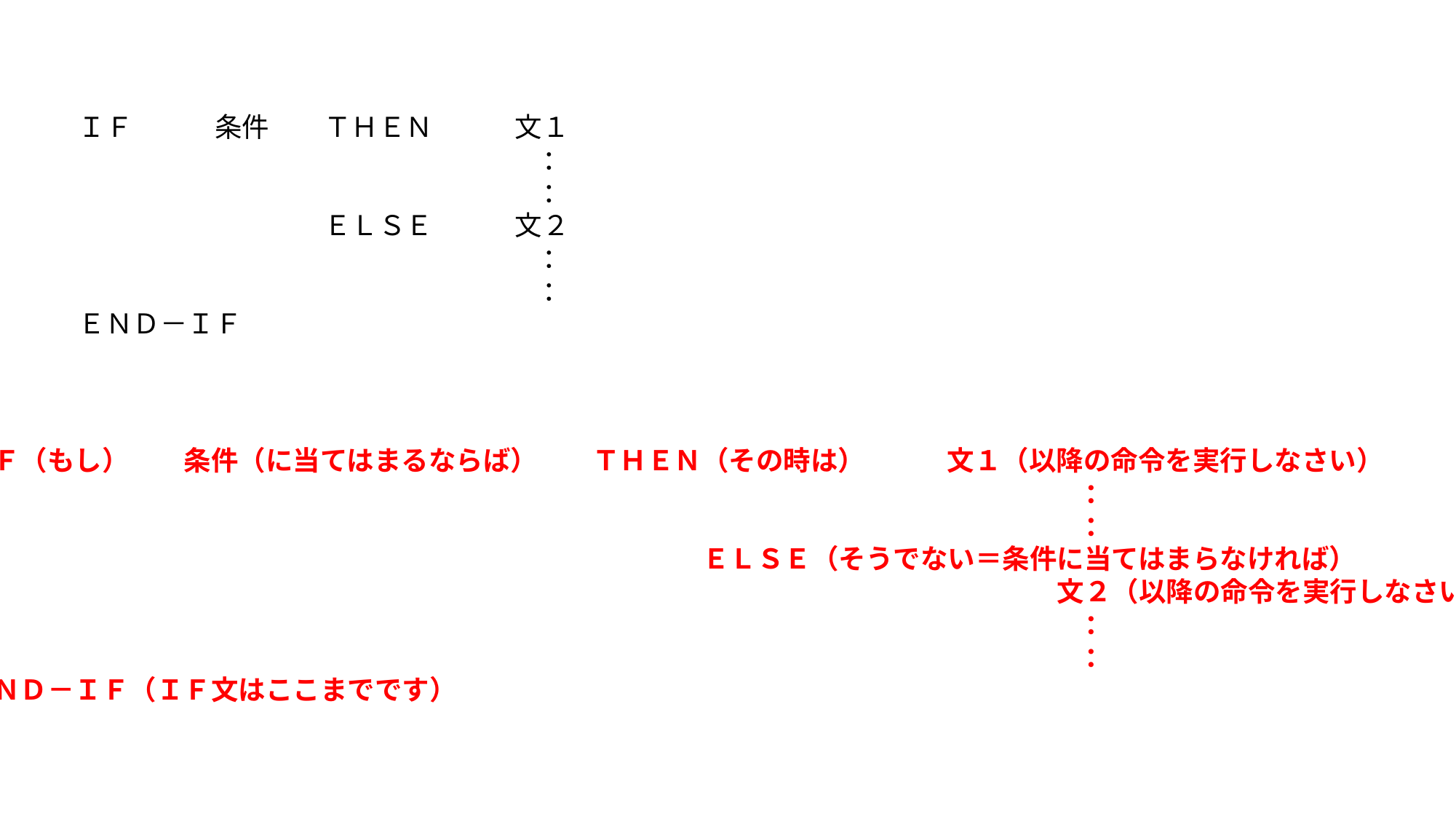

ＩＦ　　　条件　　ＴＨＥＮ　　　文１
　　　　　　　　　　　　　　　　　：
　　　　　　　　　　　　　　　　　：
　　　　　　　　　ＥＬＳＥ　　　文２
　　　　　　　　　　　　　　　　　：
　　　　　　　　　　　　　　　　　：
ＥＮＤ－ＩＦ
ＩＦ（もし）　　条件（に当てはまるならば）　　ＴＨＥＮ（その時は）　　　文１（以降の命令を実行しなさい）
　　　　　　　　　　　　　　　　　　　　　　　　　　　　　　　　　　　　　　　　　：
　　　　　　　　　　　　　　　　　　　　　　　　　　　　　　　　　　　　　　　　　：
　　　　　　　　　　　　　　　　　　　　　　　　　　　ＥＬＳＥ（そうでない＝条件に当てはまらなければ）
　　　　　　　　　　　　　　　　　　　　　　　　　　　　　　　　　　　　　　　　文２（以降の命令を実行しなさい）
　　　　　　　　　　　　　　　　　　　　　　　　　　　　　　　　　　　　　　　　　：
　　　　　　　　　　　　　　　　　　　　　　　　　　　　　　　　　　　　　　　　　：
ＥＮＤ－ＩＦ（ＩＦ文はここまでです）